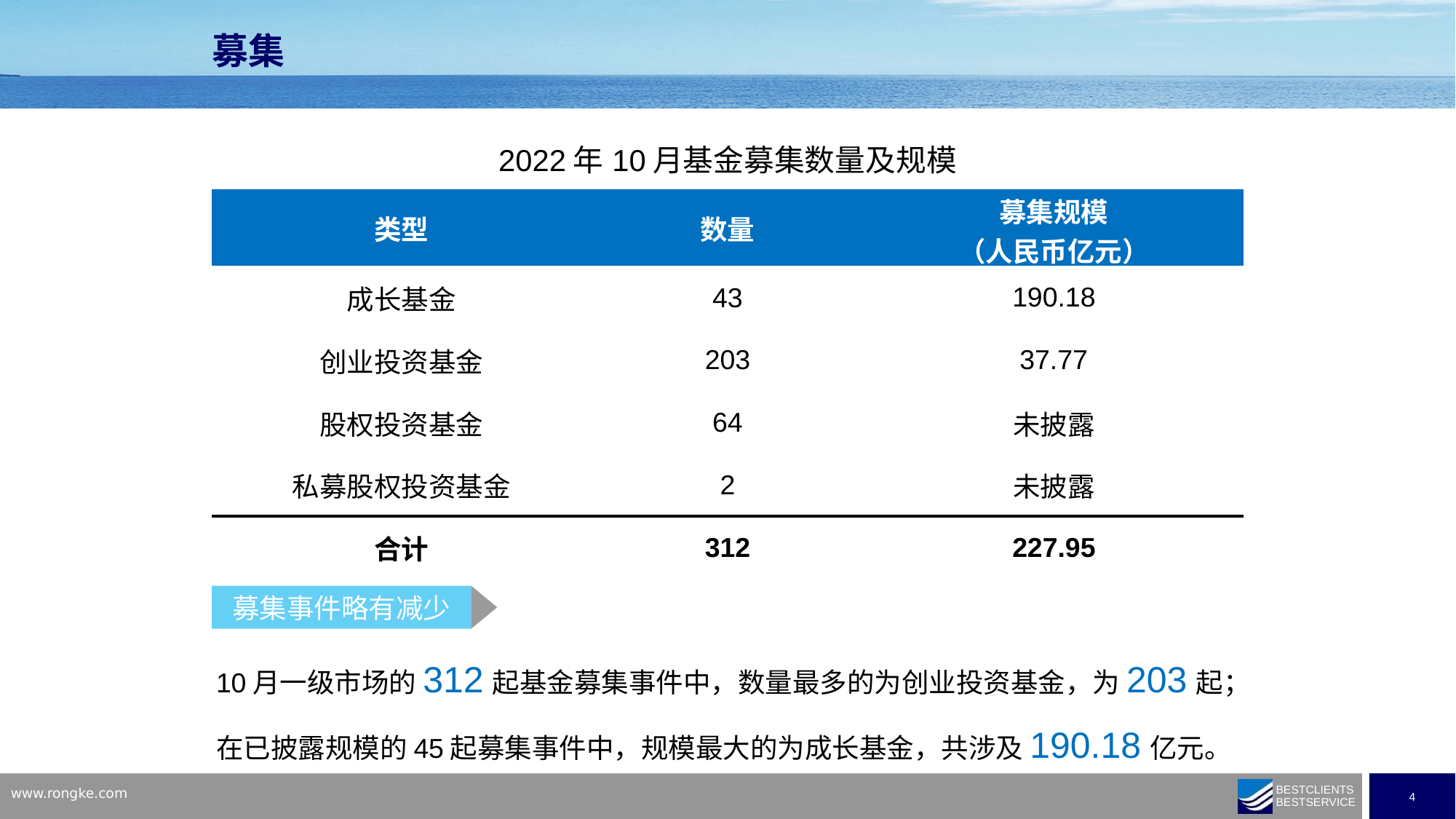

募集
| 2022年10月基金募集数量及规模 |  |  |
| --- | --- | --- |
| 类型 | 数量 | 募集规模 （人民币亿元） |
| 成长基金 | 43 | 190.18 |
| 创业投资基金 | 203 | 37.77 |
| 股权投资基金 | 64 | 未披露 |
| 私募股权投资基金 | 2 | 未披露 |
| 合计 | 312 | 227.95 |
募集事件略有减少

10月一级市场的312起基金募集事件中，数量最多的为创业投资基金，为203起；
在已披露规模的45起募集事件中，规模最大的为成长基金，共涉及190.18亿元。